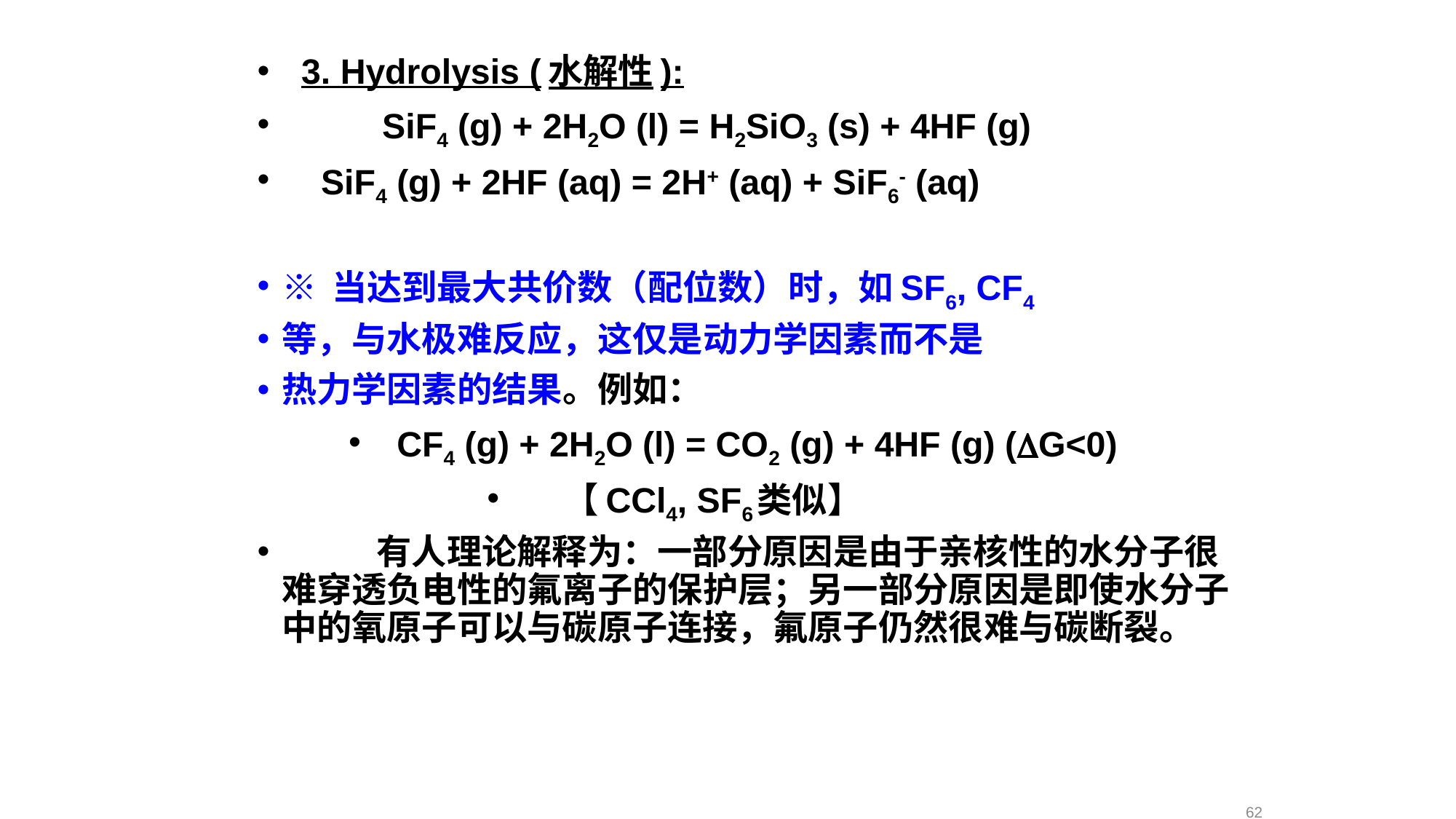

3. Hydrolysis (水解性):
	 SiF4 (g) + 2H2O (l) = H2SiO3 (s) + 4HF (g)
    SiF4 (g) + 2HF (aq) = 2H+ (aq) + SiF6- (aq)

※ 当达到最大共价数（配位数）时，如SF6, CF4
等，与水极难反应，这仅是动力学因素而不是
热力学因素的结果。例如：
CF4 (g) + 2H2O (l) = CO2 (g) + 4HF (g) (ΔG<0)
【CCl4, SF6类似】
           有人理论解释为：一部分原因是由于亲核性的水分子很难穿透负电性的氟离子的保护层；另一部分原因是即使水分子中的氧原子可以与碳原子连接，氟原子仍然很难与碳断裂。
62